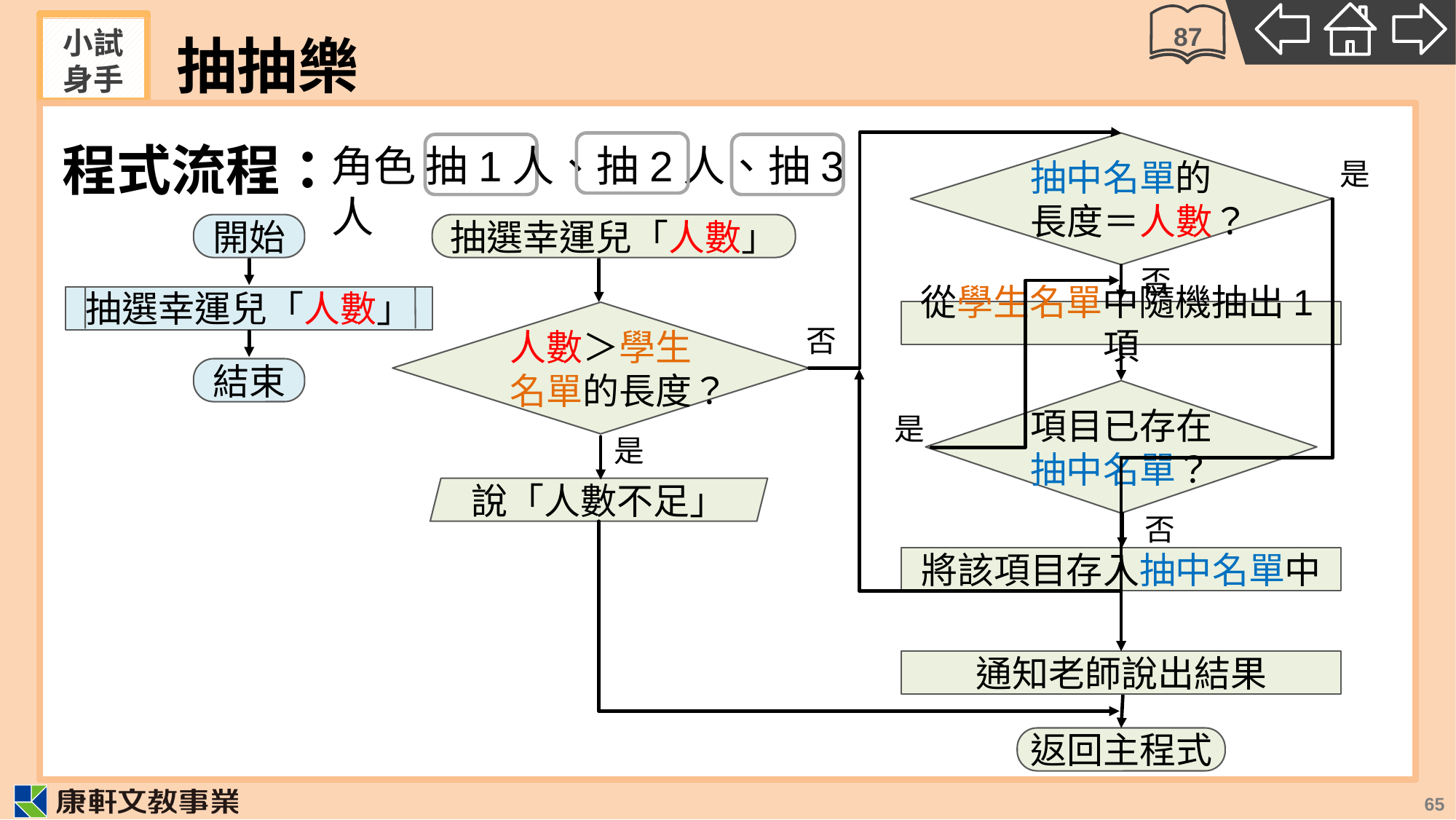

87
# 抽抽樂
程式流程：

抽中名單的長度＝人數？
角色 抽1人、抽2人、抽3人

是
開始
抽選幸運兒「人數」
否
抽選幸運兒「人數」
從學生名單中隨機抽出1項
人數＞學生名單的長度？
否
結束
項目已存在抽中名單？
是
是
說「人數不足」
否
將該項目存入抽中名單中
通知老師說出結果
返回主程式
65